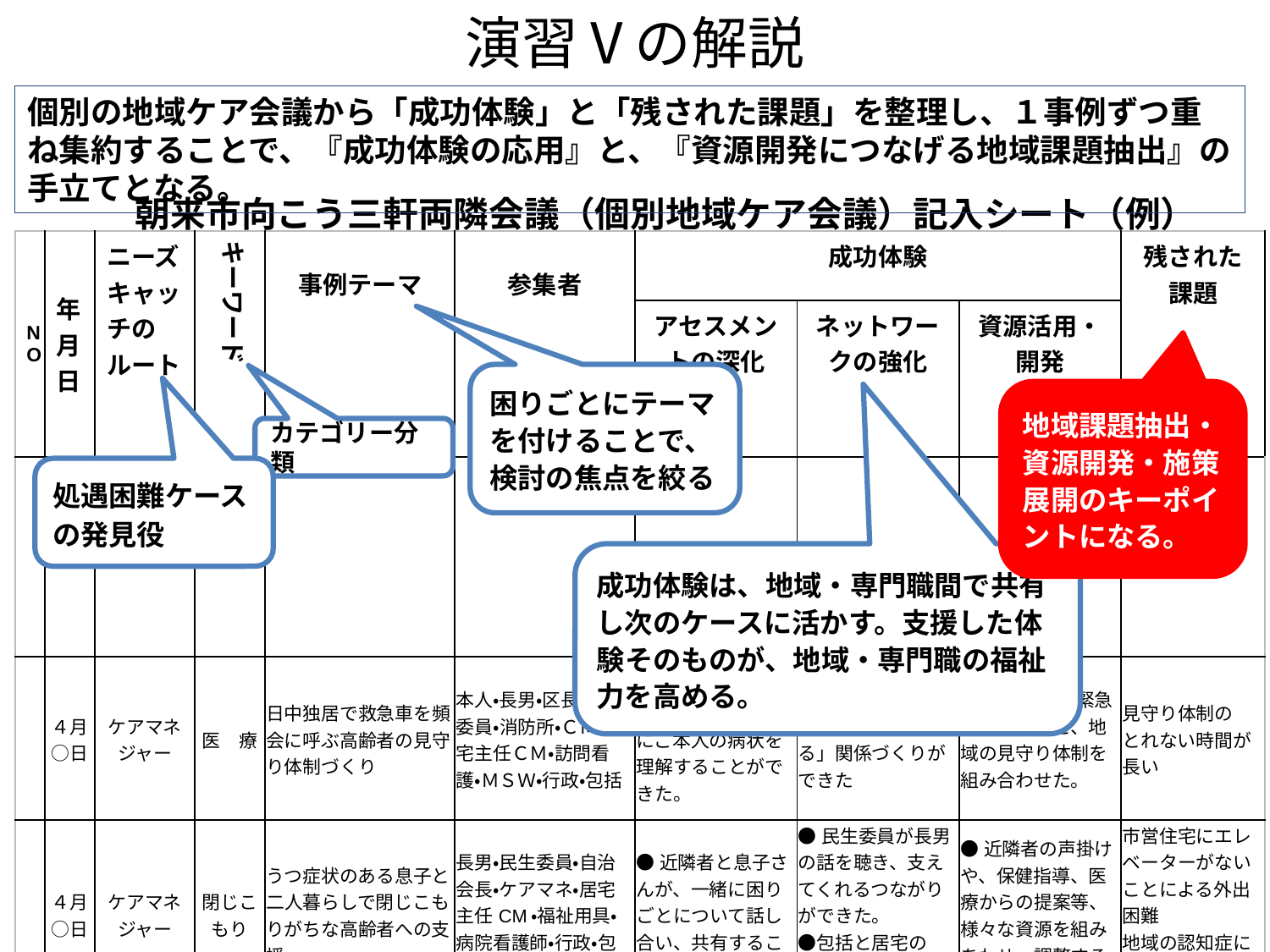

演習Ⅴの解説
個別の地域ケア会議から「成功体験」と「残された課題」を整理し、１事例ずつ重ね集約することで、『成功体験の応用』と、『資源開発につなげる地域課題抽出』の手立てとなる。
朝来市向こう三軒両隣会議（個別地域ケア会議）記入シート（例）
キーワード
| NO | 年月日 | ニーズキャッチのルート |  | 事例テーマ | 参集者 | 成功体験 |  |  | 残された課題 |
| --- | --- | --- | --- | --- | --- | --- | --- | --- | --- |
|  |  |  |  |  |  | アセスメントの深化 | ネットワークの強化 | 資源活用・開発 |  |
|  |  |  |  |  |  |  |  |  |  |
|  | ４月○日 | ケアマネジャー | 医　療 | 日中独居で救急車を頻会に呼ぶ高齢者の見守り体制づくり | 本人・長男・区長・民生委員・消防所・ＣＭ・居宅主任ＣＭ・訪問看護・ＭＳＷ・行政・包括 | ●本人・家族・地域・関係機関が、一緒にご本人の病状を理解することができた。 | ●家族と近隣者の「頼み」「頼まれる」関係づくりができた | ●訪問看護の緊急時訪問加算と、地域の見守り体制を組み合わせた。 | 見守り体制の とれない時間が長い |
|  | ４月○日 | ケアマネジャー | 閉じこもり | うつ症状のある息子と二人暮らしで閉じこもりがちな高齢者への支援 | 長男・民生委員・自治会長・ケアマネ・居宅主任CM・福祉用具・病院看護師・行政・包括 | ●近隣者と息子さんが、一緒に困りごとについて話し合い、共有することができた。 | ●民生委員が長男の話を聴き、支えてくれるつながりができた。 ●包括と居宅のネットワークが強化された | ●近隣者の声掛けや、保健指導、医療からの提案等、様々な資源を組みあわせ、調整することができた。 | 市営住宅にエレベーターがないことによる外出困難 地域の認知症に対する理解 |
困りごとにテーマを付けることで、検討の焦点を絞る
地域課題抽出・資源開発・施策展開のキーポイントになる。
カテゴリー分類
処遇困難ケースの発見役
成功体験は、地域・専門職間で共有し次のケースに活かす。支援した体験そのものが、地域・専門職の福祉力を高める。